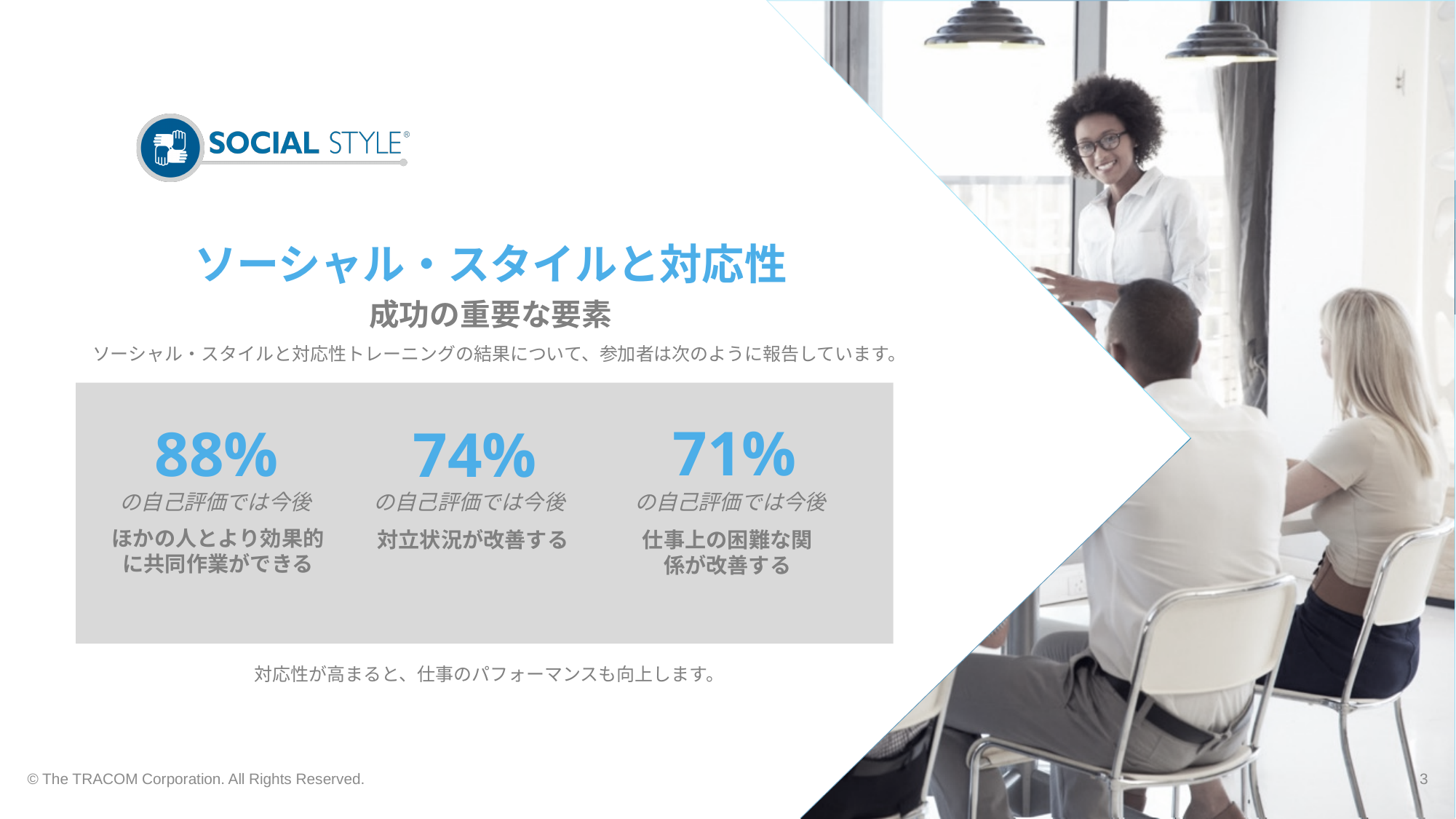

ソーシャル・スタイルと対応性
成功の重要な要素
ソーシャル・スタイルと対応性トレーニングの結果について、参加者は次のように報告しています。

71%
88%
74%
の自己評価では今後
の自己評価では今後
の自己評価では今後
ほかの人とより効果的に共同作業ができる
仕事上の困難な関係が改善する
対立状況が改善する
対応性が高まると、仕事のパフォーマンスも向上します。
© The TRACOM Corporation. All Rights Reserved.
3